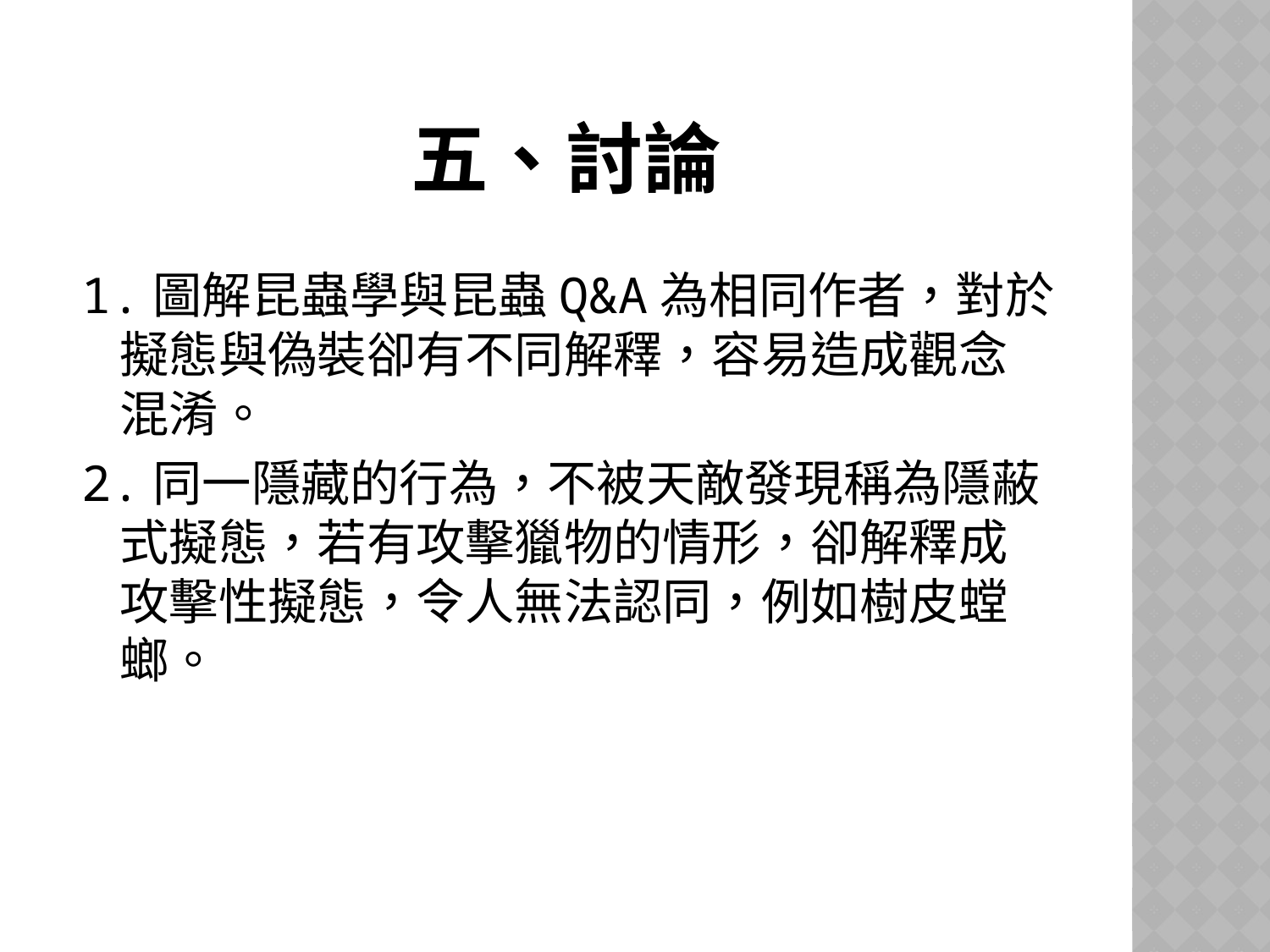

# 五、討論
1.圖解昆蟲學與昆蟲Q&A為相同作者，對於擬態與偽裝卻有不同解釋，容易造成觀念混淆。
2.同一隱藏的行為，不被天敵發現稱為隱蔽式擬態，若有攻擊獵物的情形，卻解釋成攻擊性擬態，令人無法認同，例如樹皮螳螂。